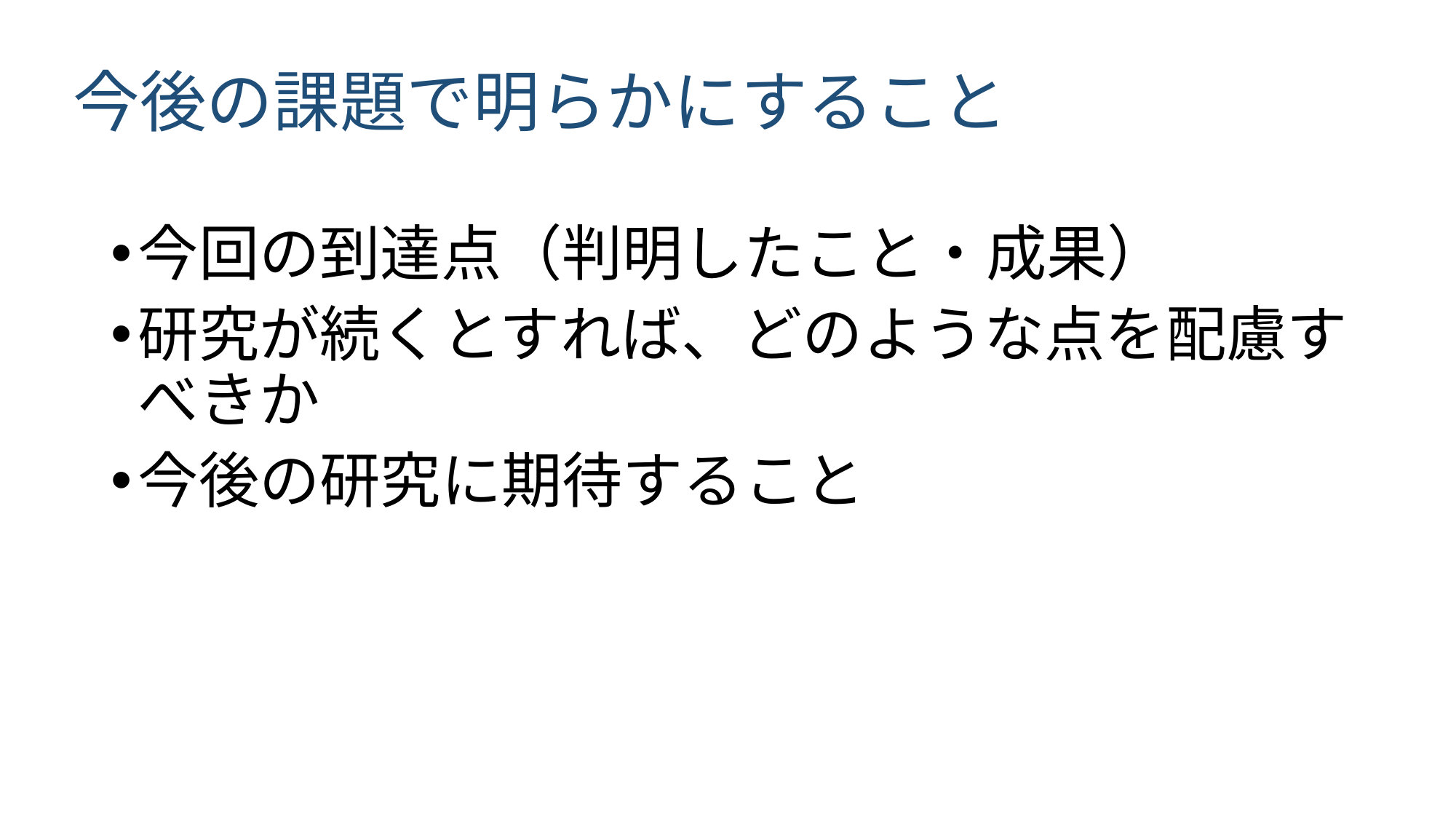

# 今後の課題で明らかにすること
今回の到達点（判明したこと・成果）
研究が続くとすれば、どのような点を配慮すべきか
今後の研究に期待すること